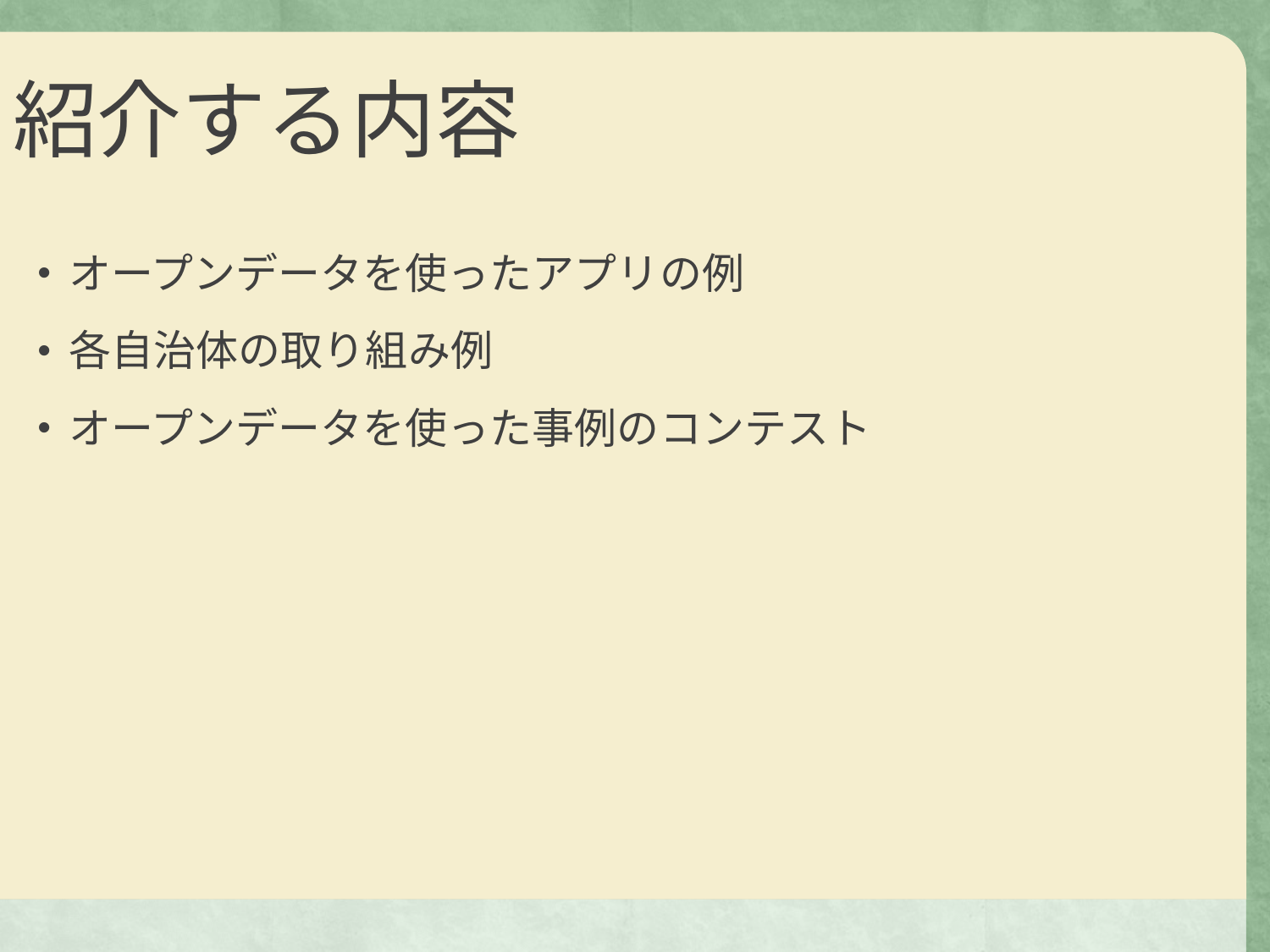

# 紹介する内容

オープンデータを使ったアプリの例
各自治体の取り組み例
オープンデータを使った事例のコンテスト